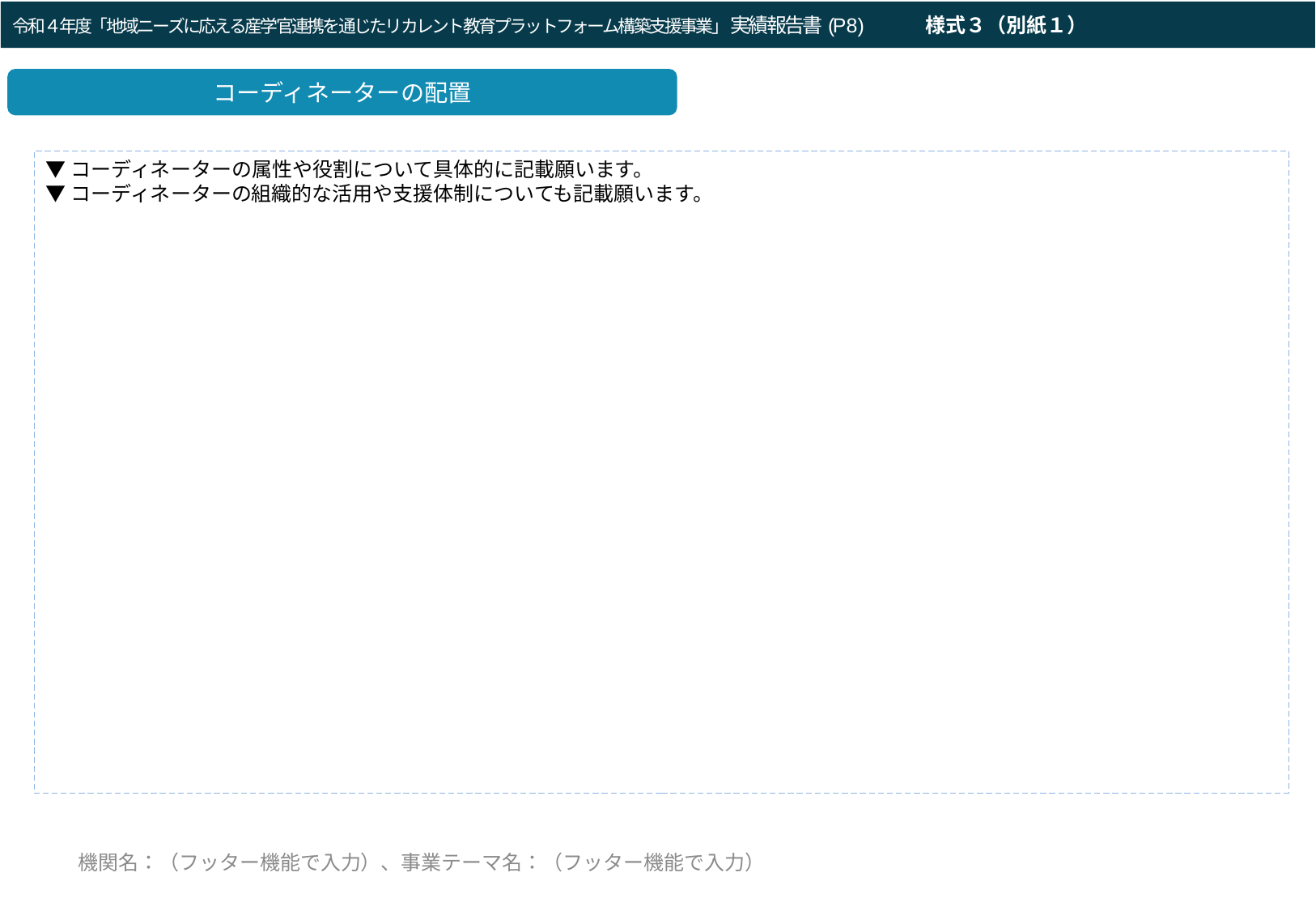

令和４年度「地域ニーズに応える産学官連携を通じたリカレント教育プラットフォーム構築支援事業」実績報告書(P8)　　　様式３（別紙１）
令和３年度「DX等成長分野を中心とした就職・転職支援のためのリカレント教育推進事業」企画提案書（Ⅰ：DXリテラシー）(P8)
コーディネーターの配置
▼コーディネーターの属性や役割について具体的に記載願います。
▼コーディネーターの組織的な活用や支援体制についても記載願います。

機関名：（フッター機能で入力）、事業テーマ名：（フッター機能で入力）